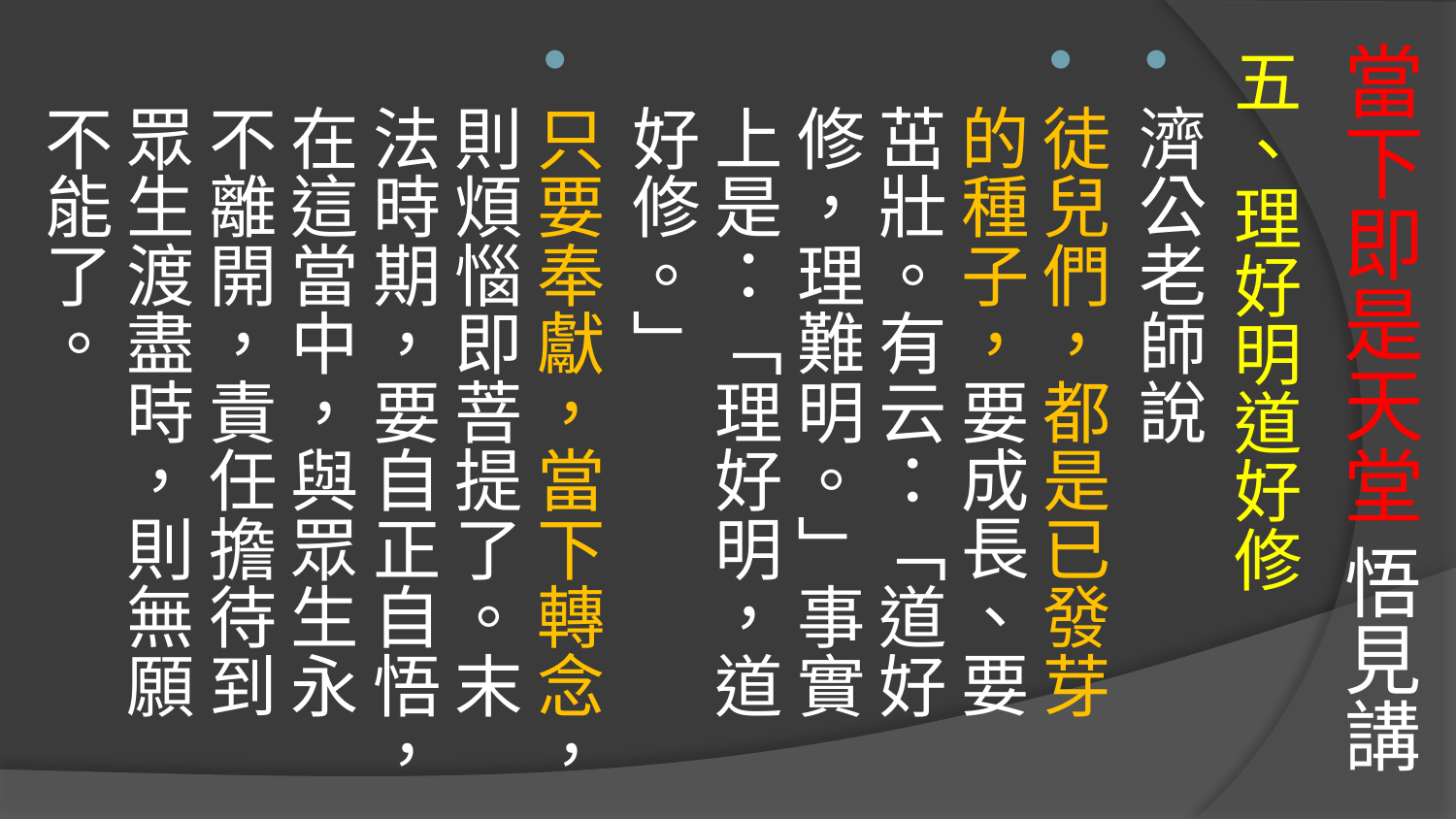

# 當下即是天堂 悟見講
五、理好明道好修
濟公老師說
徒兒們，都是已發芽的種子，要成長、要茁壯。有云：「道好修，理難明。」事實上是：「理好明，道好修。」
只要奉獻，當下轉念，則煩惱即菩提了。末法時期，要自正自悟，在這當中，與眾生永不離開，責任擔待到眾生渡盡時，則無願不能了。